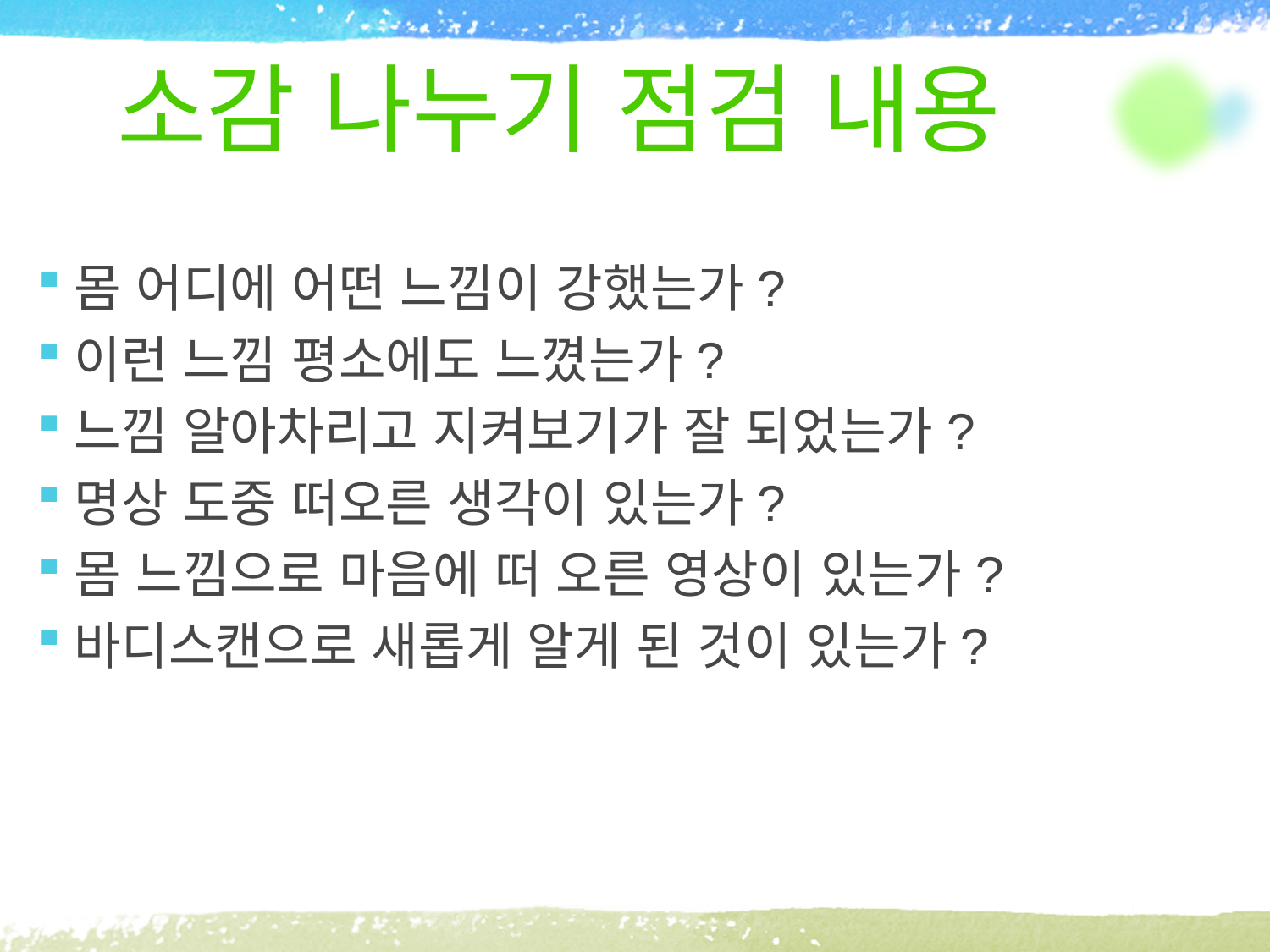

# 소감 나누기 점검 내용

몸 어디에 어떤 느낌이 강했는가?
이런 느낌 평소에도 느꼈는가?
느낌 알아차리고 지켜보기가 잘 되었는가?
명상 도중 떠오른 생각이 있는가?
몸 느낌으로 마음에 떠 오른 영상이 있는가?
바디스캔으로 새롭게 알게 된 것이 있는가?